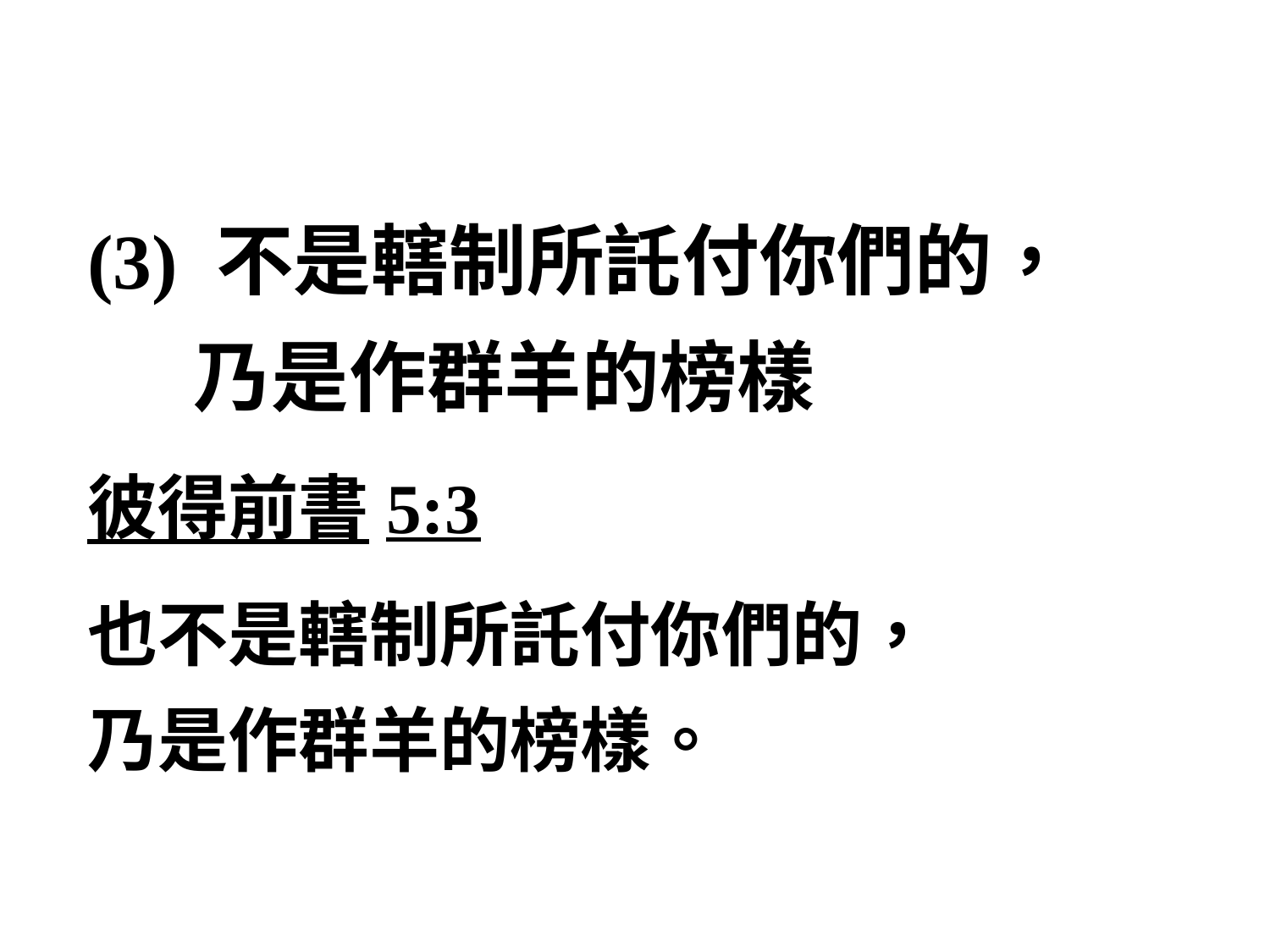

(3) 不是轄制所託付你們的，
     乃是作群羊的榜樣

彼得前書5:3

也不是轄制所託付你們的，
乃是作群羊的榜樣。